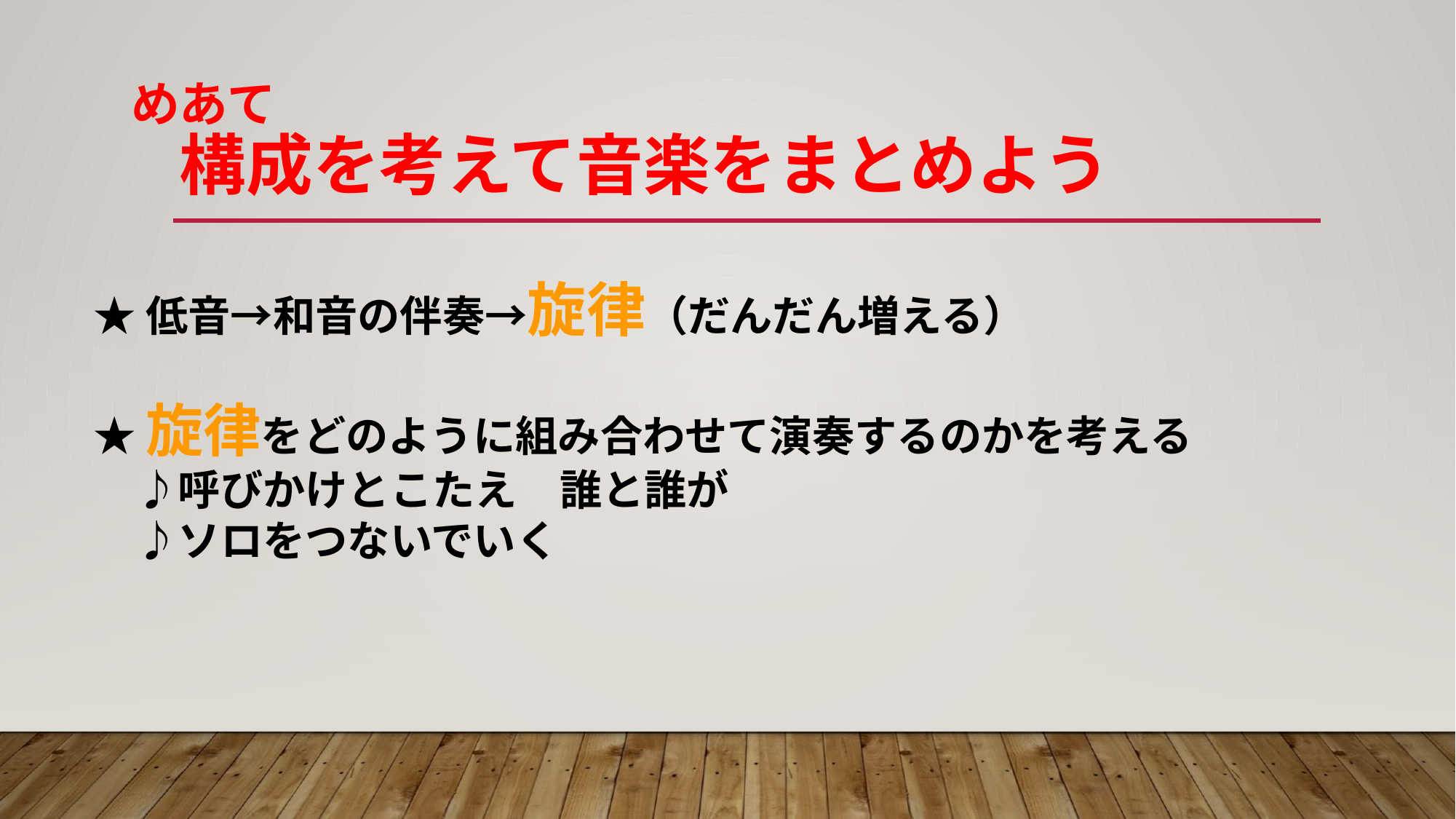

# めあて 　構成を考えて音楽をまとめよう
★低音→和音の伴奏→旋律（だんだん増える）

★旋律をどのように組み合わせて演奏するのかを考える
　♪呼びかけとこたえ　誰と誰が
　♪ソロをつないでいく